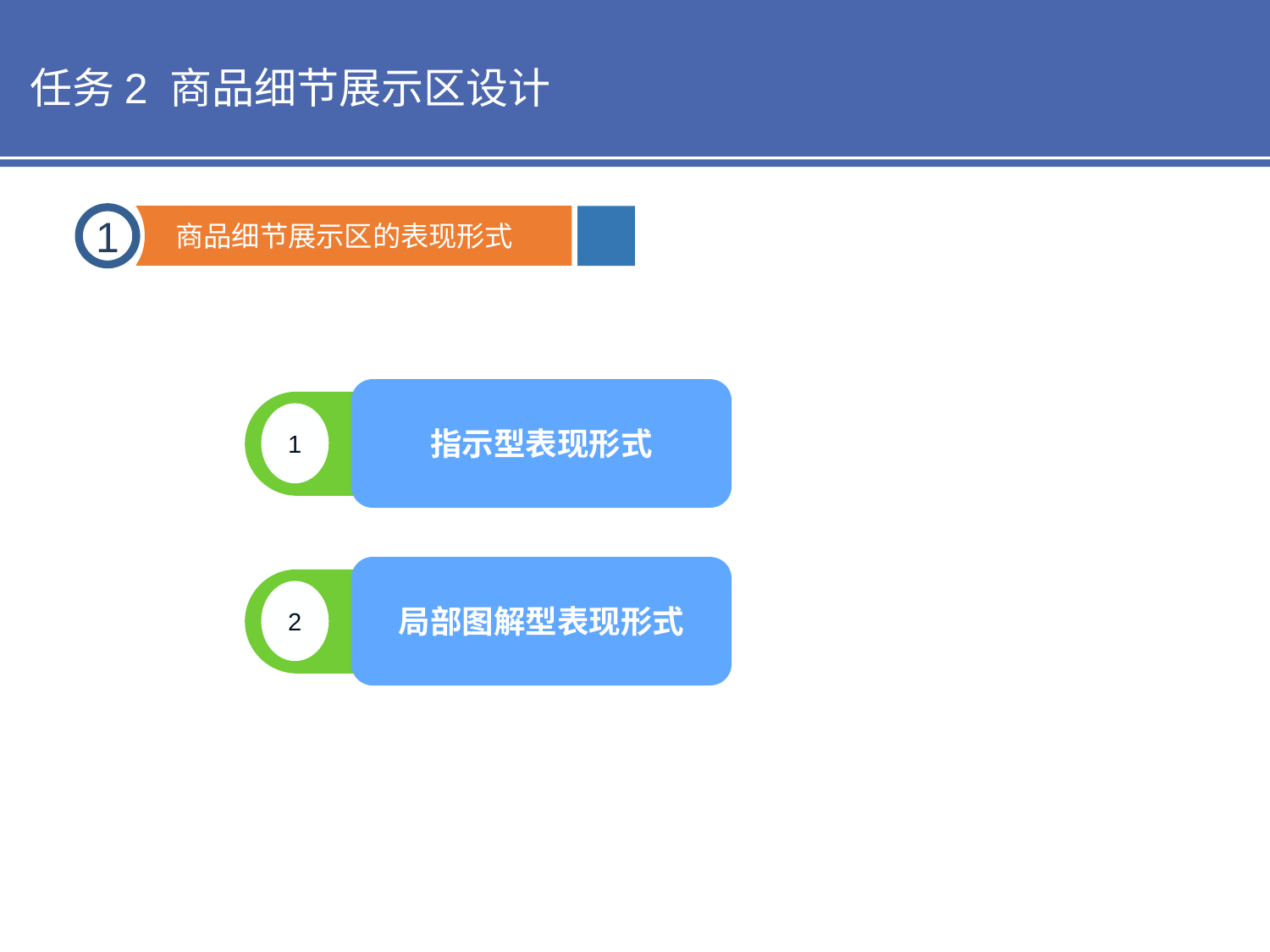

任务2 商品细节展示区设计

商品细节展示区的表现形式

1

指示型表现形式
1

局部图解型表现形式
2